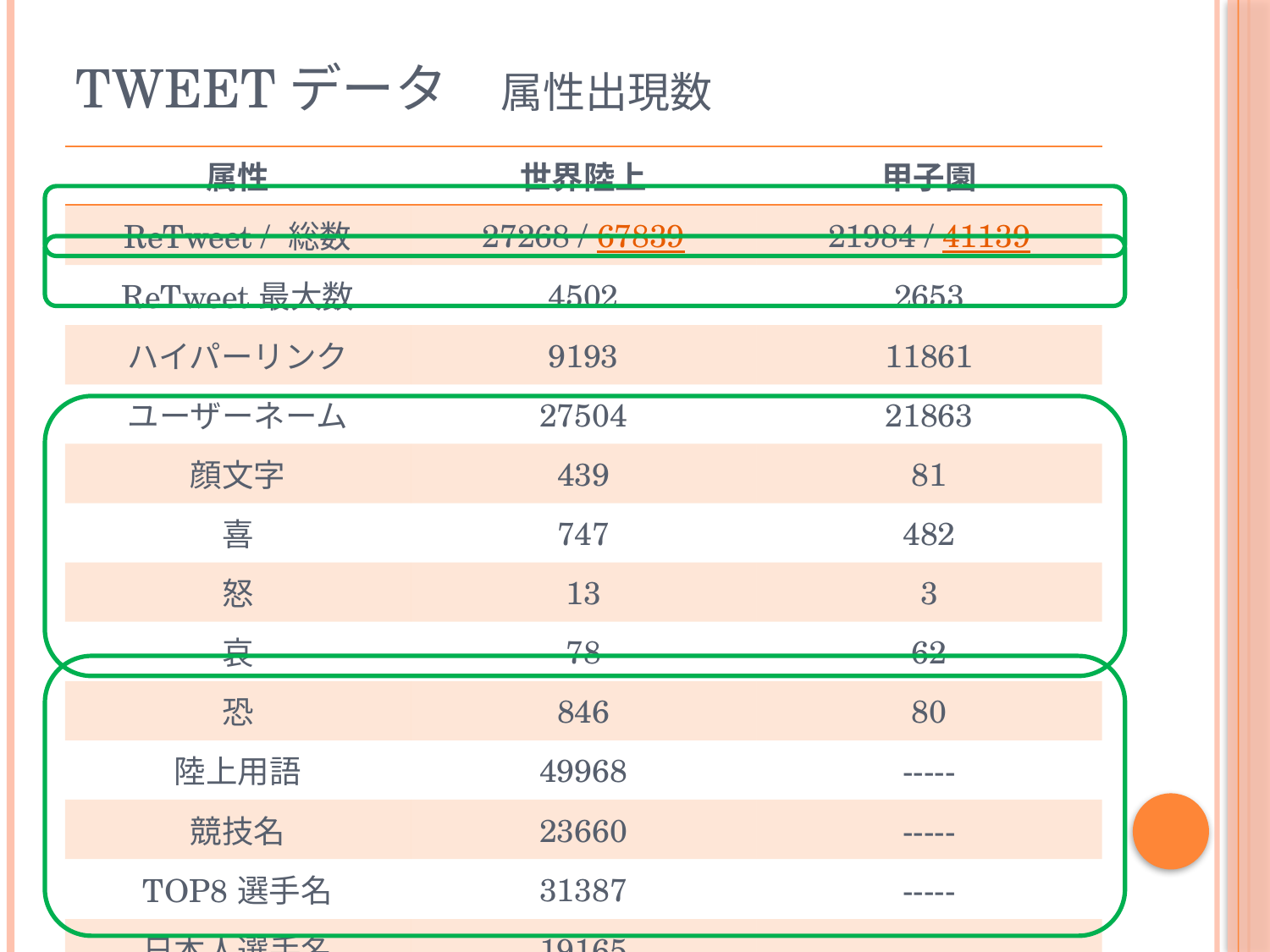

# Tweetデータ　属性出現数
| 属性 | 世界陸上 | 甲子園 |
| --- | --- | --- |
| ReTweet / 総数 | 27268 / 67839 | 21984 / 41139 |
| ReTweet最大数 | 4502 | 2653 |
| ハイパーリンク | 9193 | 11861 |
| ユーザーネーム | 27504 | 21863 |
| 顔文字 | 439 | 81 |
| 喜 | 747 | 482 |
| 怒 | 13 | 3 |
| 哀 | 78 | 62 |
| 恐 | 846 | 80 |
| 陸上用語 | 49968 | ----- |
| 競技名 | 23660 | ----- |
| TOP8選手名 | 31387 | ----- |
| 日本人選手名 | 19165 | ----- |
| 野球用語 | ----- | 14901 |